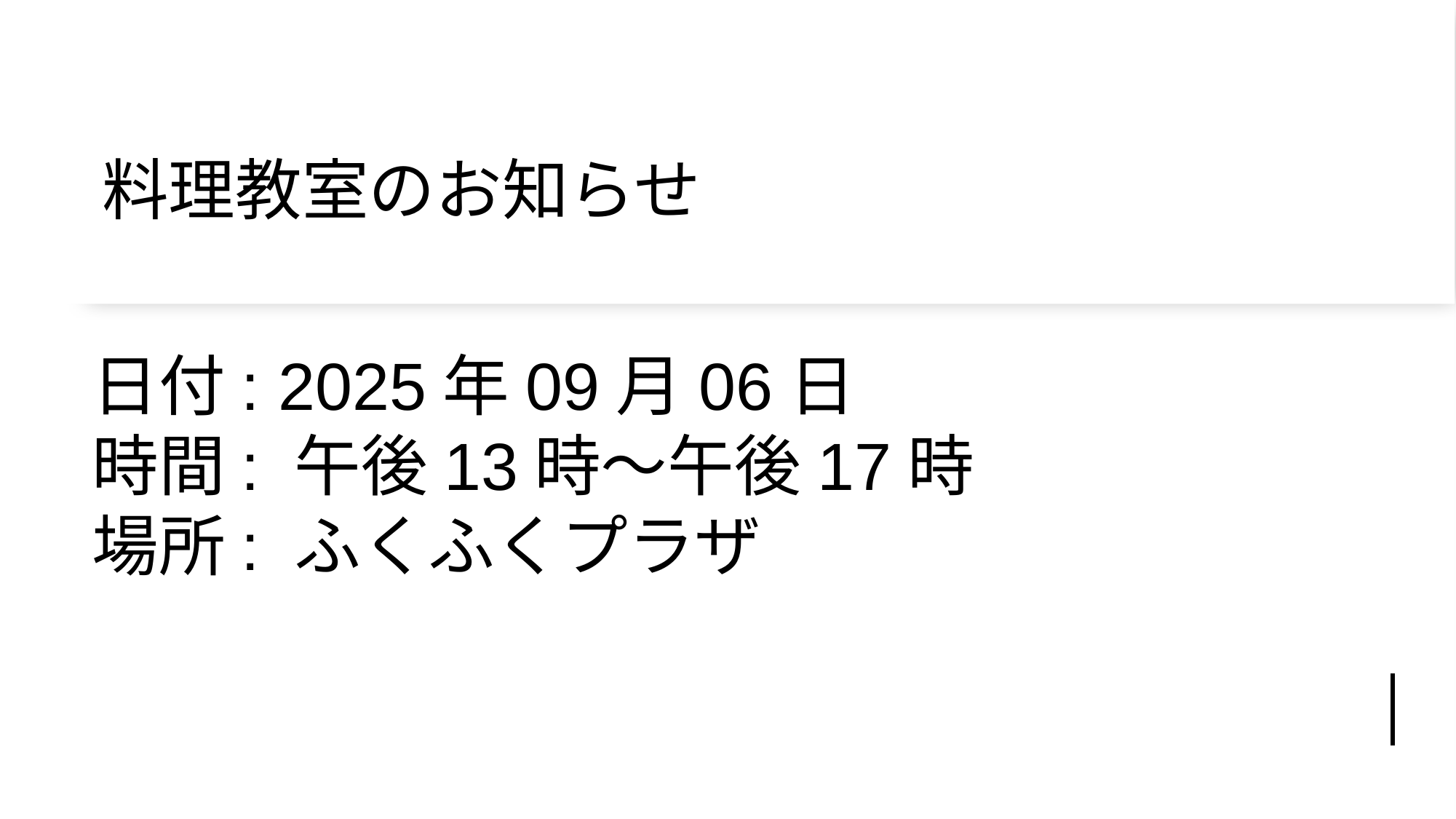

# 料理教室のお知らせ
日付: 2025年09月06日
時間: 午後13時～午後17時
場所: ふくふくプラザ